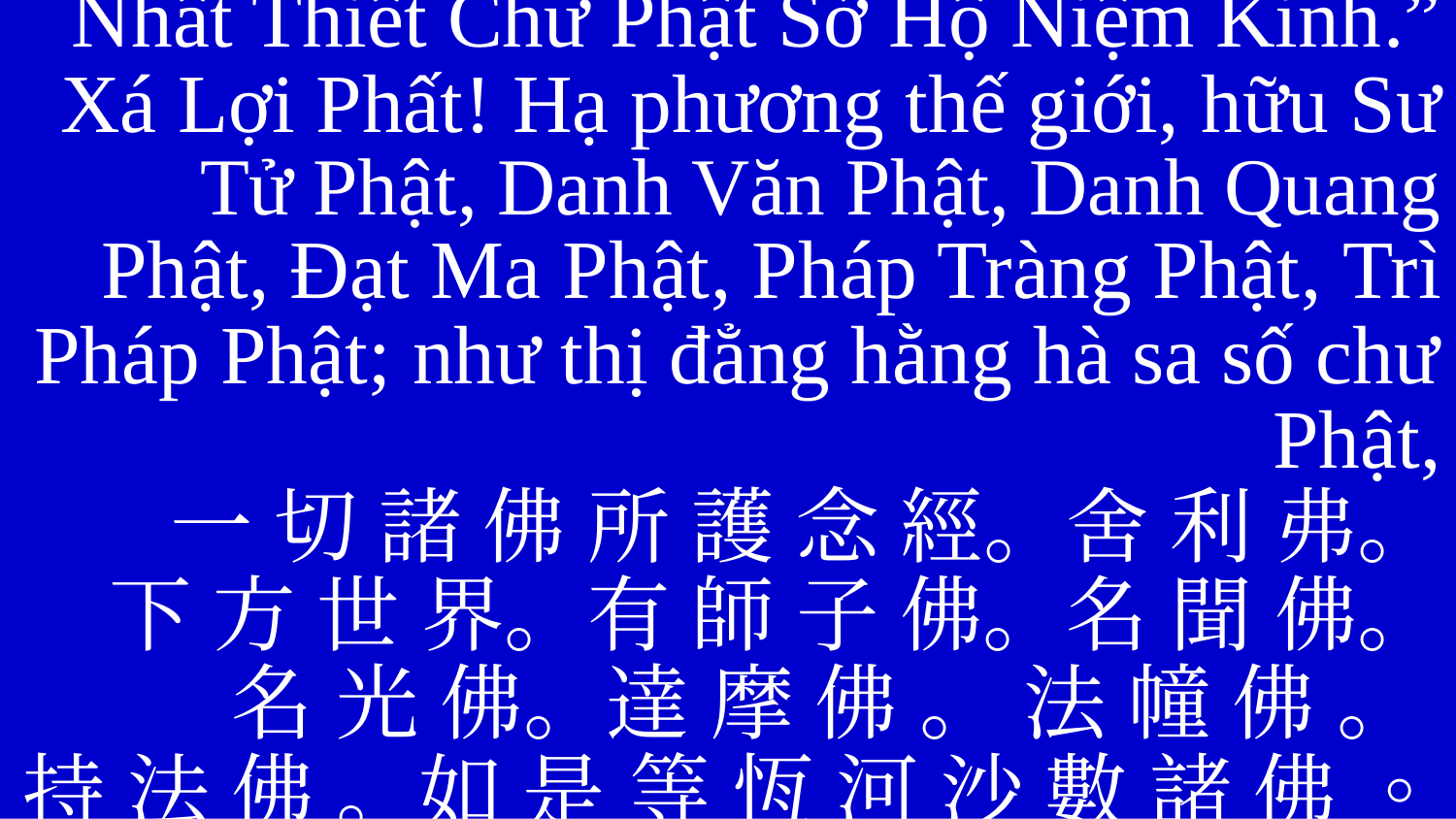

Nhất Thiết Chư Phật Sở Hộ Niệm Kinh.” Xá Lợi Phất! Hạ phương thế giới, hữu Sư Tử Phật, Danh Văn Phật, Danh Quang Phật, Đạt Ma Phật, Pháp Tràng Phật, Trì Pháp Phật; như thị đẳng hằng hà sa số chư Phật,
一 切 諸 佛 所 護 念 經。舍 利 弗。
下 方 世 界。有 師 子 佛。名 聞 佛。
名 光 佛。達 摩 佛 。 法 幢 佛 。
持 法 佛 。如 是 等 恆 河 沙 數 諸 佛 。